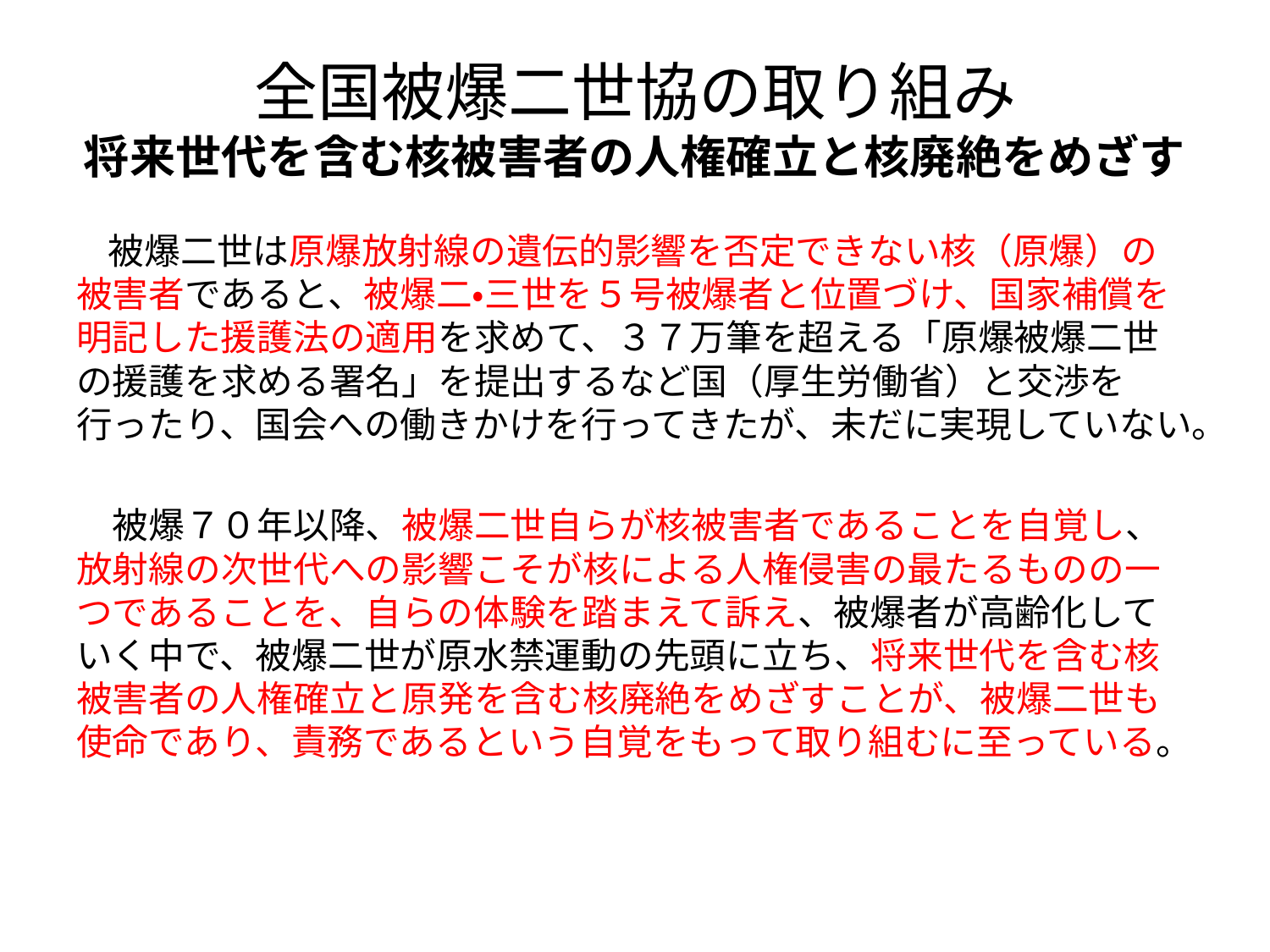

# 全国被爆二世協の取り組み 将来世代を含む核被害者の人権確立と核廃絶をめざす
　被爆二世は原爆放射線の遺伝的影響を否定できない核（原爆）の被害者であると、被爆二・三世を５号被爆者と位置づけ、国家補償を明記した援護法の適用を求めて、３７万筆を超える「原爆被爆二世の援護を求める署名」を提出するなど国（厚生労働省）と交渉を行ったり、国会への働きかけを行ってきたが、未だに実現していない。

　被爆７０年以降、被爆二世自らが核被害者であることを自覚し、放射線の次世代への影響こそが核による人権侵害の最たるものの一つであることを、自らの体験を踏まえて訴え、被爆者が高齢化していく中で、被爆二世が原水禁運動の先頭に立ち、将来世代を含む核被害者の人権確立と原発を含む核廃絶をめざすことが、被爆二世も使命であり、責務であるという自覚をもって取り組むに至っている。